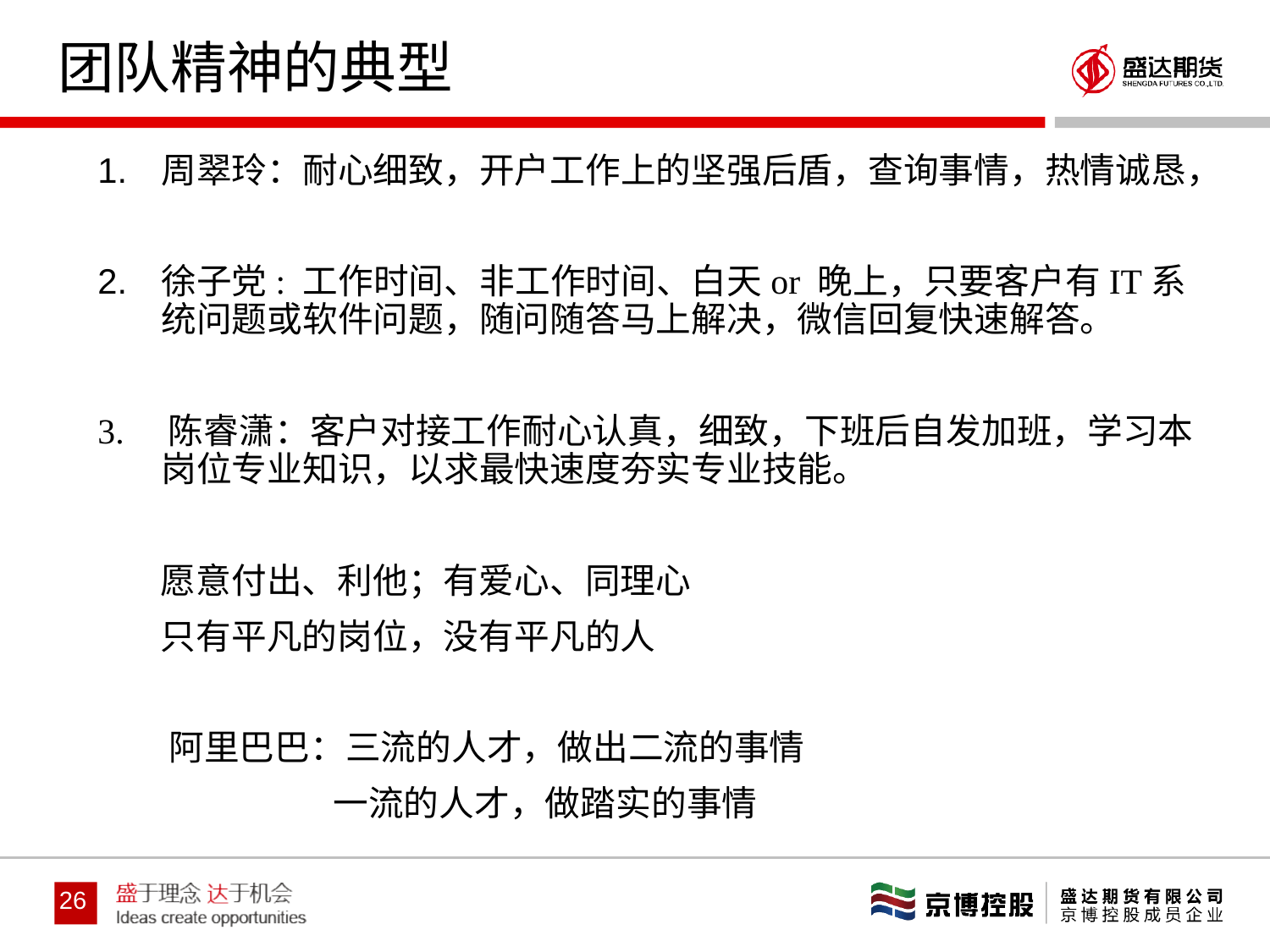

# 团队精神的典型
周翠玲：耐心细致，开户工作上的坚强后盾，查询事情，热情诚恳，

徐子党: 工作时间、非工作时间、白天or 晚上，只要客户有IT系统问题或软件问题，随问随答马上解决，微信回复快速解答。

3.    陈睿潇：客户对接工作耐心认真，细致，下班后自发加班，学习本岗位专业知识，以求最快速度夯实专业技能。

       愿意付出、利他；有爱心、同理心
       只有平凡的岗位，没有平凡的人

        阿里巴巴：三流的人才，做出二流的事情
                             一流的人才，做踏实的事情